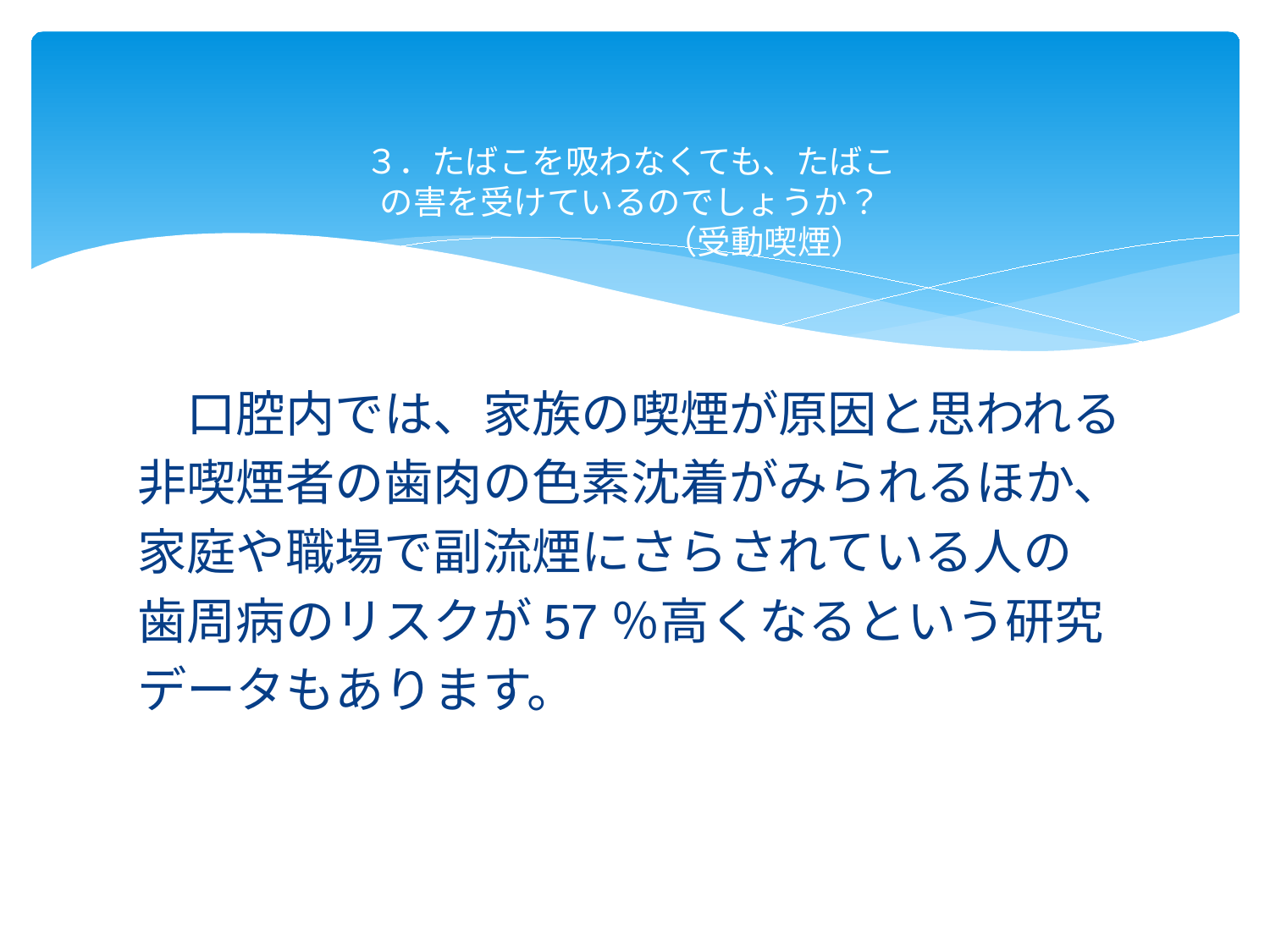

# ３．たばこを吸わなくても、たばこ の害を受けているのでしょうか？ 　　　　　　　　（受動喫煙）
　口腔内では、家族の喫煙が原因と思われる
非喫煙者の歯肉の色素沈着がみられるほか、
家庭や職場で副流煙にさらされている人の
歯周病のリスクが57％高くなるという研究
データもあります。